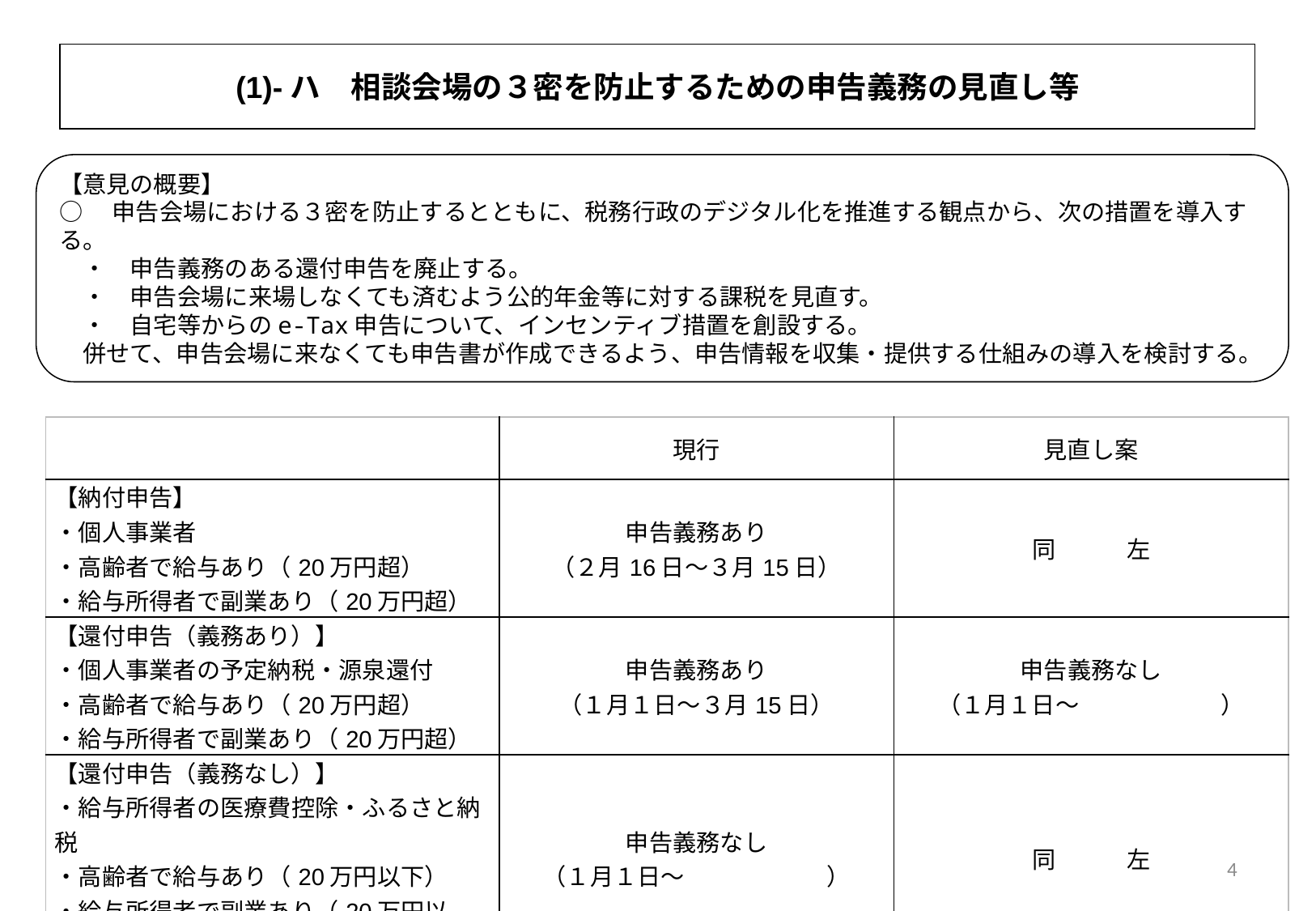

(1)-ハ　相談会場の３密を防止するための申告義務の見直し等
【意見の概要】
○　申告会場における３密を防止するとともに、税務行政のデジタル化を推進する観点から、次の措置を導入する。
　・　申告義務のある還付申告を廃止する。
　・　申告会場に来場しなくても済むよう公的年金等に対する課税を見直す。
　・　自宅等からのe-Tax申告について、インセンティブ措置を創設する。
　併せて、申告会場に来なくても申告書が作成できるよう、申告情報を収集・提供する仕組みの導入を検討する。
|  | 現行 | 見直し案 |
| --- | --- | --- |
| 【納付申告】 ・個人事業者 ・高齢者で給与あり（20万円超） ・給与所得者で副業あり（20万円超） | 申告義務あり （２月16日～３月15日） | 同　　　左 |
| 【還付申告（義務あり）】 ・個人事業者の予定納税・源泉還付 ・高齢者で給与あり（20万円超） ・給与所得者で副業あり（20万円超） | 申告義務あり （１月１日～３月15日） | 申告義務なし （１月１日～　　　　　　） |
| 【還付申告（義務なし）】 ・給与所得者の医療費控除・ふるさと納税 ・高齢者で給与あり（20万円以下） ・給与所得者で副業あり（20万円以下） | 申告義務なし （１月１日～　　　　　　） | 同　　　左 |
4